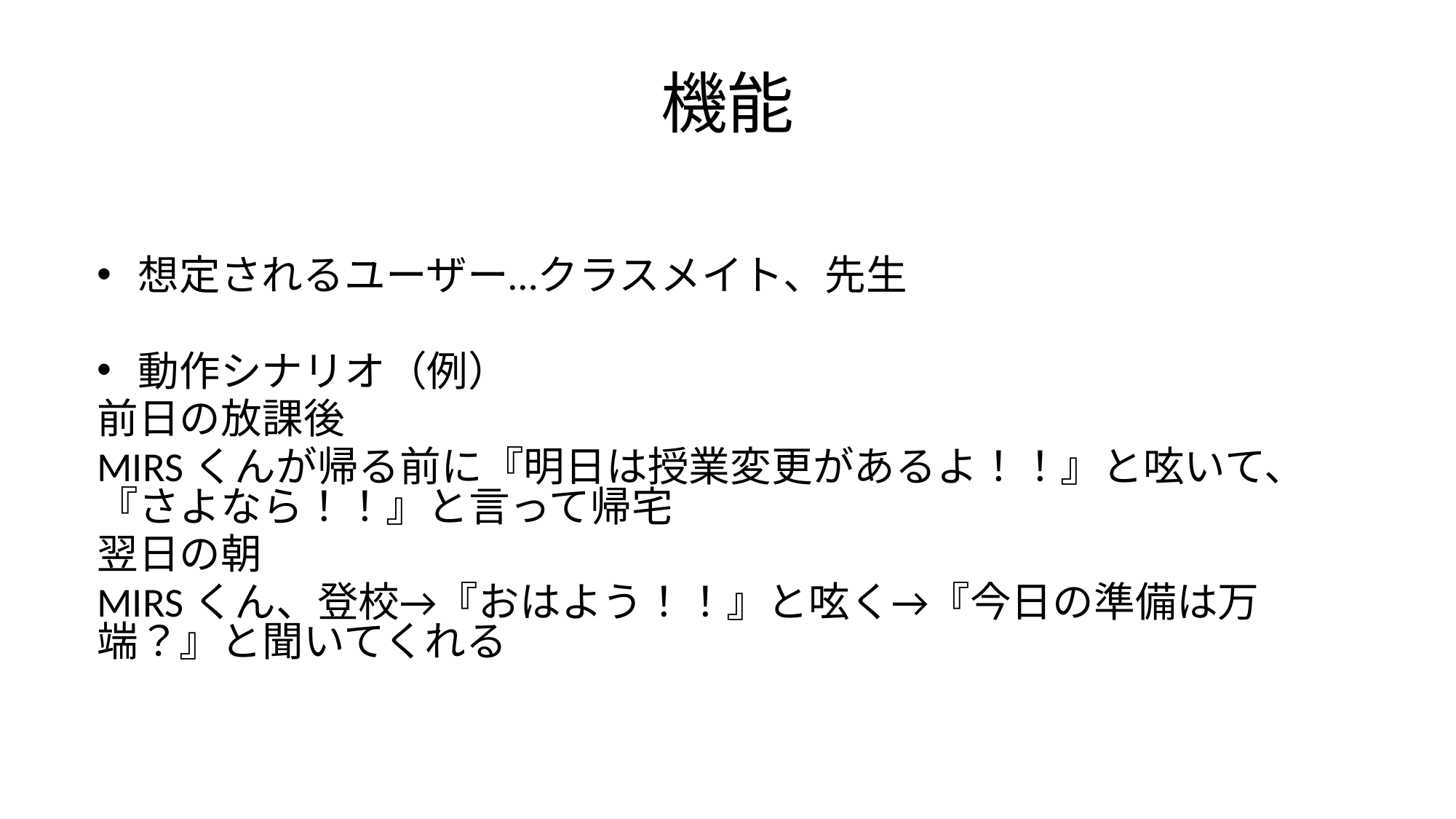

# 機能

想定されるユーザー…クラスメイト、先生

動作シナリオ（例）
前日の放課後
MIRSくんが帰る前に『明日は授業変更があるよ！！』と呟いて、『さよなら！！』と言って帰宅
翌日の朝
MIRSくん、登校→『おはよう！！』と呟く→『今日の準備は万端？』と聞いてくれる